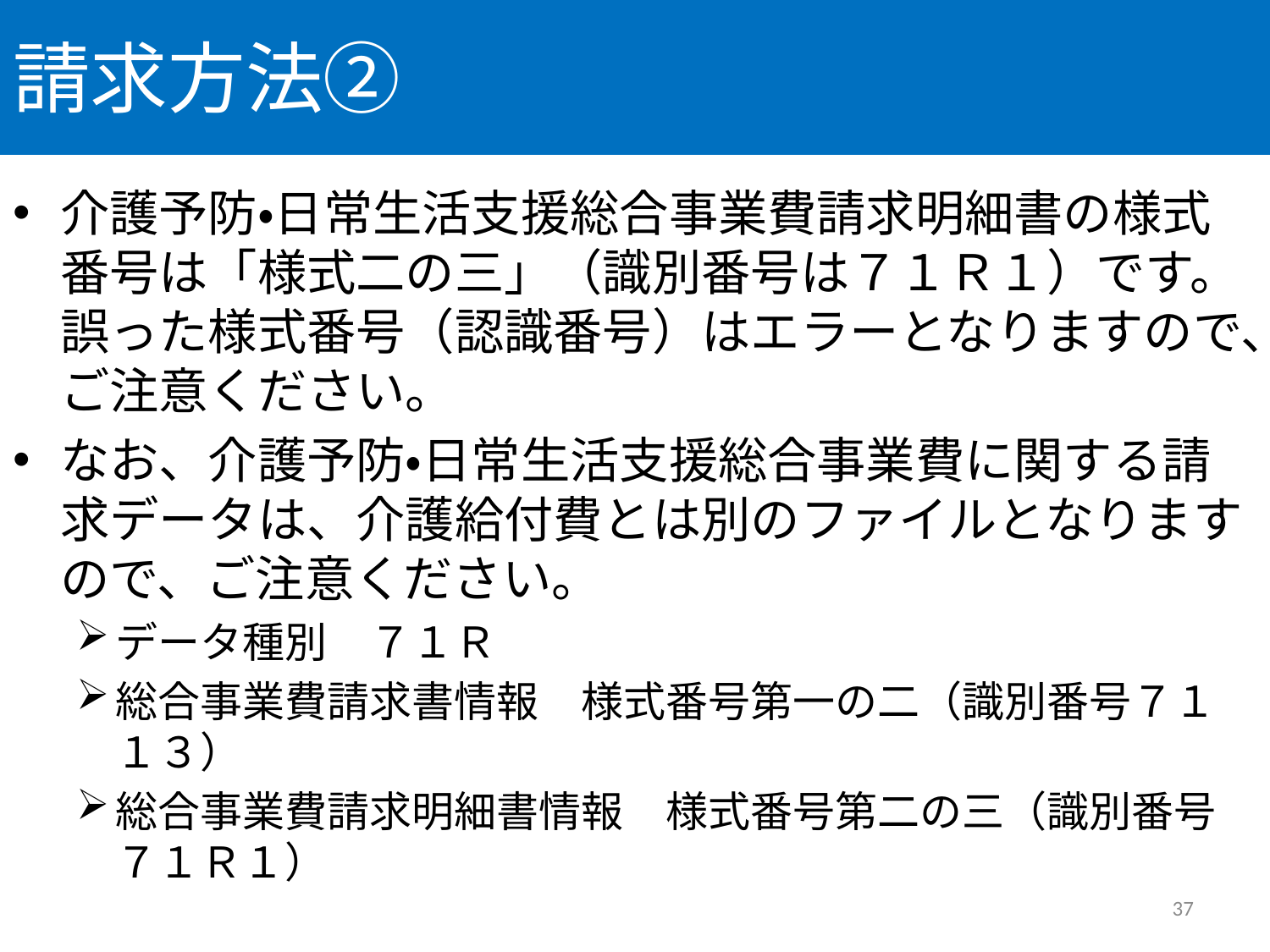

# 請求方法②
介護予防・日常生活支援総合事業費請求明細書の様式番号は「様式二の三」（識別番号は７１Ｒ１）です。誤った様式番号（認識番号）はエラーとなりますので、ご注意ください。
なお、介護予防・日常生活支援総合事業費に関する請求データは、介護給付費とは別のファイルとなりますので、ご注意ください。
データ種別　７１Ｒ
総合事業費請求書情報　様式番号第一の二（識別番号７１１３）
総合事業費請求明細書情報　様式番号第二の三（識別番号７１Ｒ１）

37